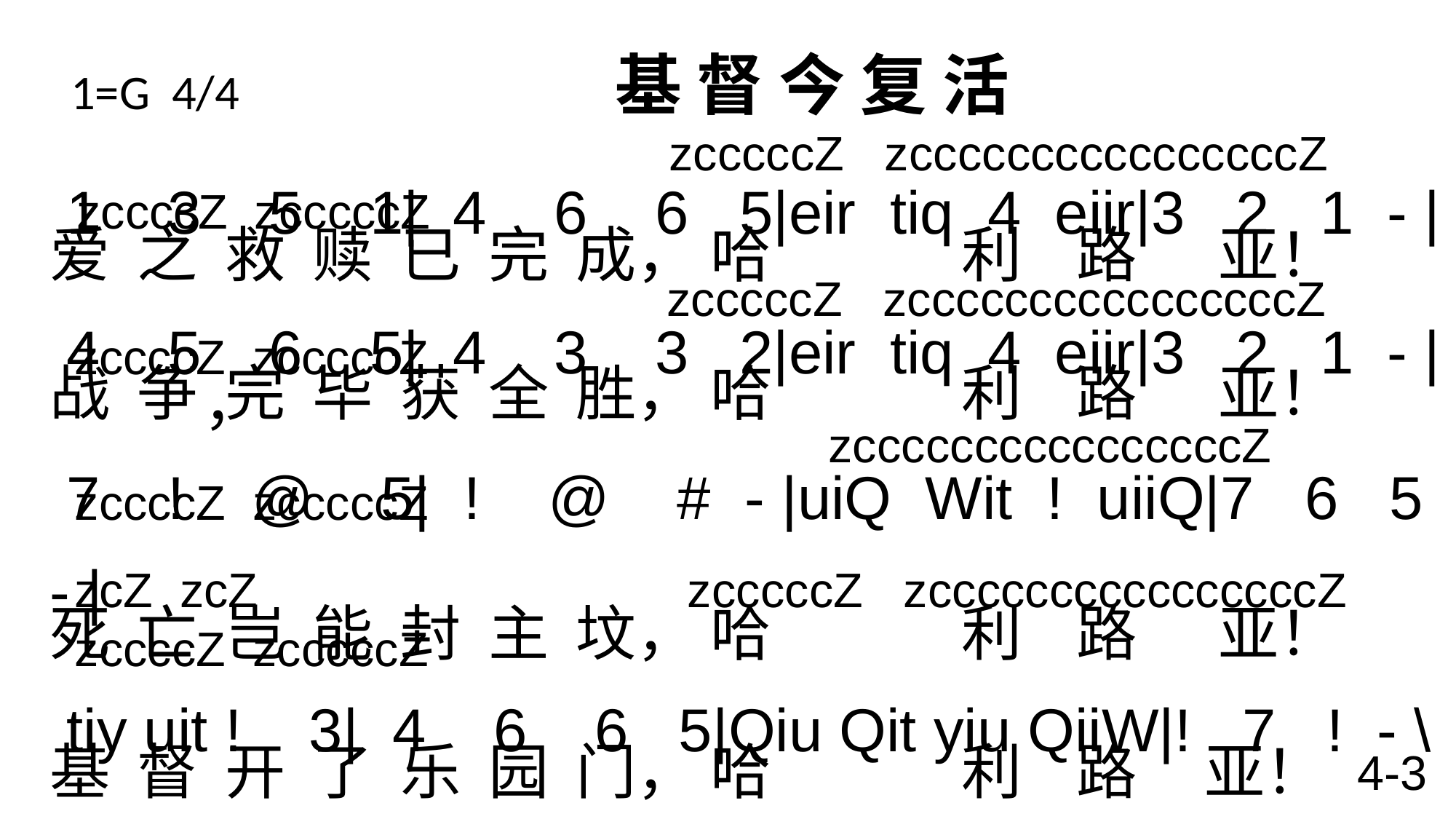

# 1=G  4/4                        基 督 今 复 活
                                            zcccccZ   zccccccccccccccccZ  zccccZ  zcccccZ
 1    3    5    1|  4    6    6   5|eir  tiq  4  eiir|3   2   1  - |
爱  之  救  赎  已  完  成， 哈              利    路      亚！
 4    5    6    5|  4    3    3   2|eir  tiq  4  eiir|3   2   1  - |
战  争  完  毕  获  全  胜， 哈              利    路      亚！
 7    !    @    5|  !    @    #  - |uiQ  Wit  !  uiiQ|7   6   5  - |
死  亡  岂  能  封  主  坟， 哈              利    路      亚！
 tiy uit !    3|  4    6    6   5|Qiu Qit yiu QiiW|!   7   !  - \
基  督  开  了  乐  园  门， 哈              利    路     亚！
                                            zcccccZ   zccccccccccccccccZ  zccccZ  zcccccZ
，
                                                        zccccccccccccccccZ  zccccZ  zcccccZ
zcZ  zcZ                                zcccccZ   zccccccccccccccccZ  zccccZ  zcccccZ
4-3